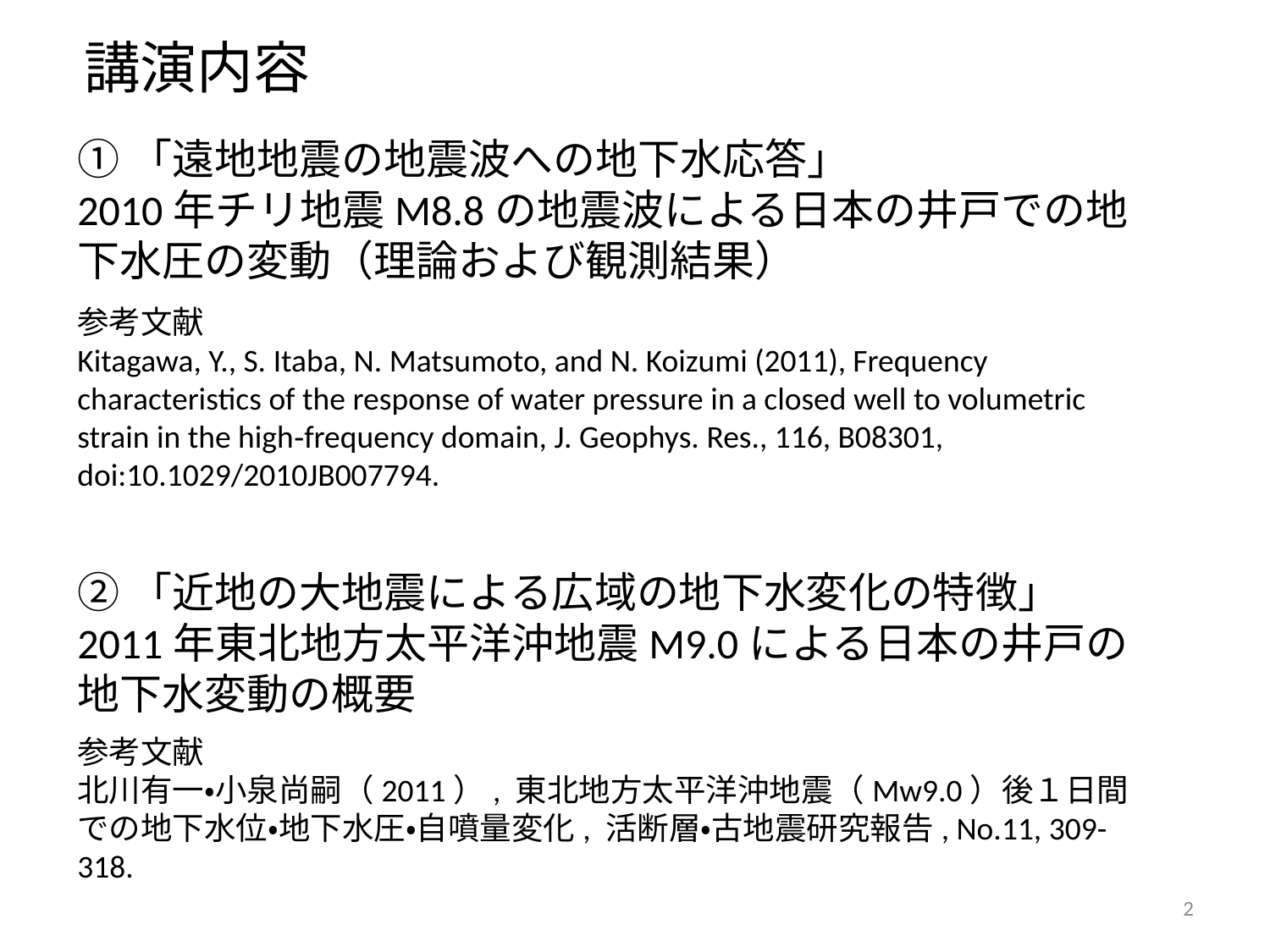

講演内容
①「遠地地震の地震波への地下水応答」
2010年チリ地震M8.8の地震波による日本の井戸での地下水圧の変動（理論および観測結果）
参考文献
Kitagawa, Y., S. Itaba, N. Matsumoto, and N. Koizumi (2011), Frequency characteristics of the response of water pressure in a closed well to volumetric strain in the high‐frequency domain, J. Geophys. Res., 116, B08301, doi:10.1029/2010JB007794.
②「近地の大地震による広域の地下水変化の特徴」
2011年東北地方太平洋沖地震M9.0による日本の井戸の地下水変動の概要
参考文献
北川有一・小泉尚嗣（2011）, 東北地方太平洋沖地震（Mw9.0）後１日間での地下水位・地下水圧・自噴量変化, 活断層・古地震研究報告, No.11, 309-318.
2